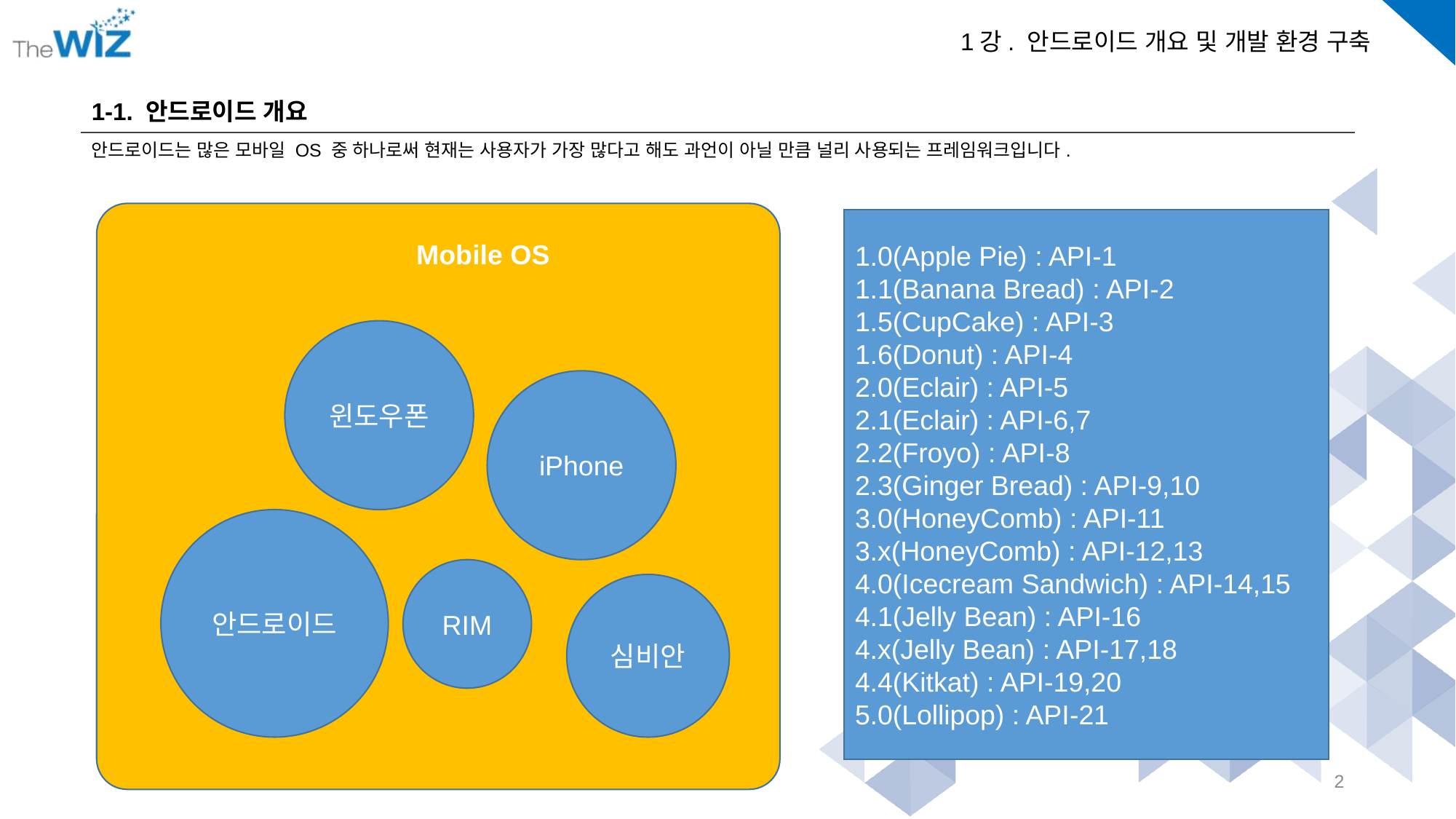

1-1. 안드로이드 개요
안드로이드는 많은 모바일 OS 중 하나로써 현재는 사용자가 가장 많다고 해도 과언이 아닐 만큼 널리 사용되는 프레임워크입니다.

1.0(Apple Pie) : API-1
1.1(Banana Bread) : API-2
1.5(CupCake) : API-3
1.6(Donut) : API-4
2.0(Eclair) : API-5
2.1(Eclair) : API-6,7
2.2(Froyo) : API-8
2.3(Ginger Bread) : API-9,10
3.0(HoneyComb) : API-11
3.x(HoneyComb) : API-12,13
4.0(Icecream Sandwich) : API-14,15
4.1(Jelly Bean) : API-16
4.x(Jelly Bean) : API-17,18
4.4(Kitkat) : API-19,20
5.0(Lollipop) : API-21
Mobile OS
윈도우폰
iPhone
안드로이드
RIM
심비안
2